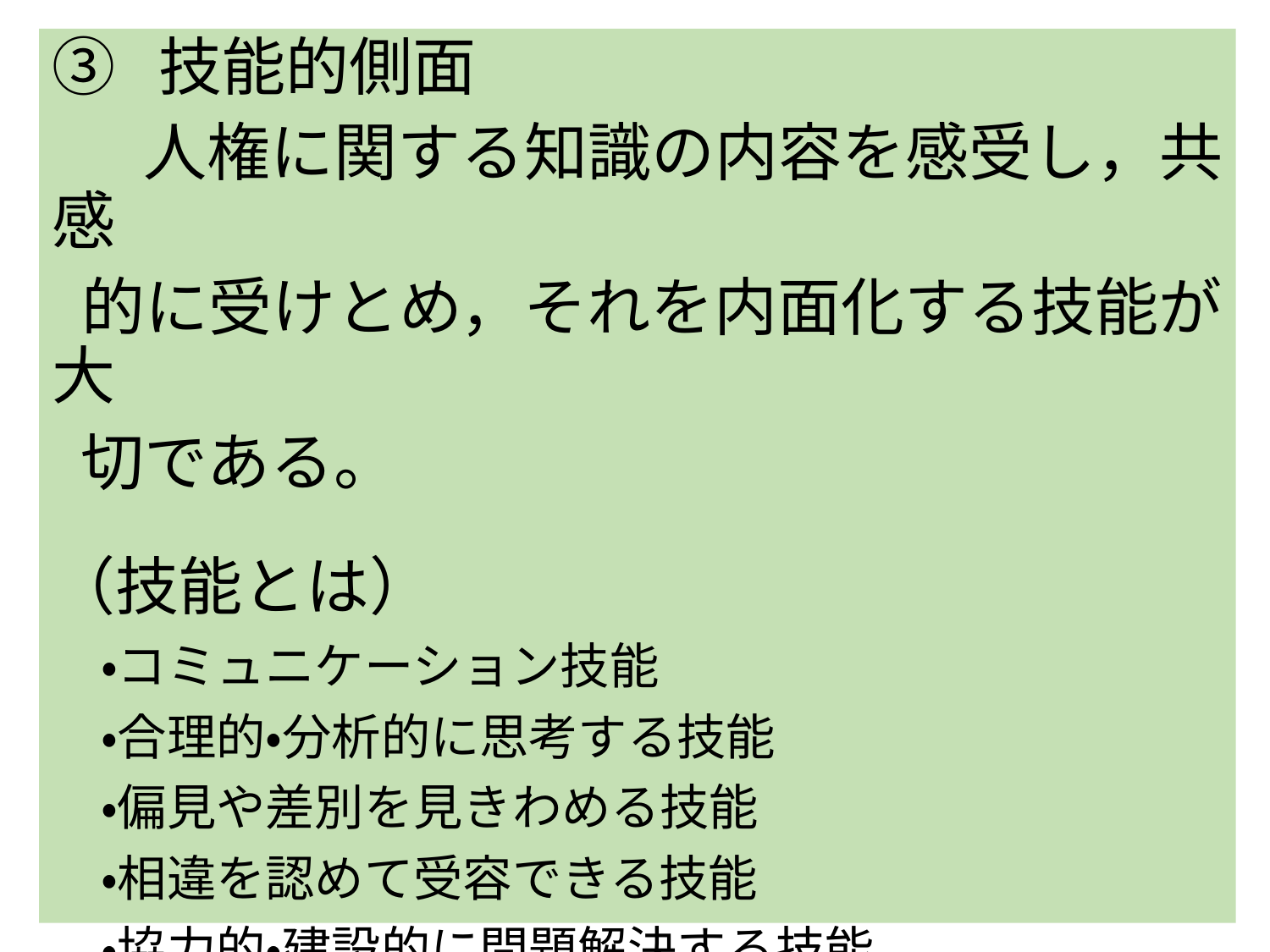

③  技能的側面
　  人権に関する知識の内容を感受し，共感
 的に受けとめ，それを内面化する技能が大
 切である。

（技能とは）
　・コミュニケーション技能
　・合理的・分析的に思考する技能
　・偏見や差別を見きわめる技能
　・相違を認めて受容できる技能
　・協力的・建設的に問題解決する技能
　・責任を負う技能
8